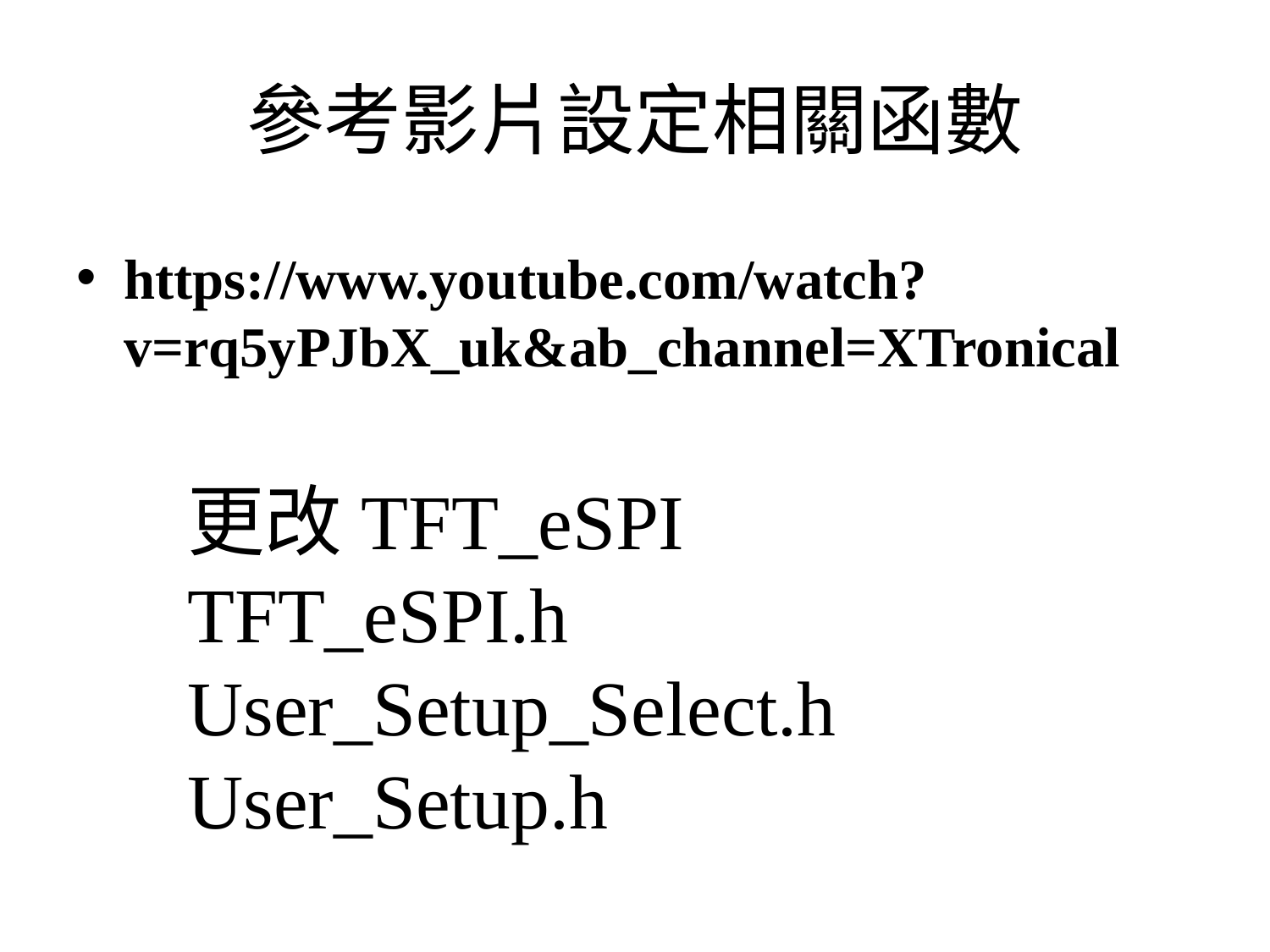

# 參考影片設定相關函數
https://www.youtube.com/watch?v=rq5yPJbX_uk&ab_channel=XTronical
更改TFT_eSPI
TFT_eSPI.h
User_Setup_Select.h
User_Setup.h